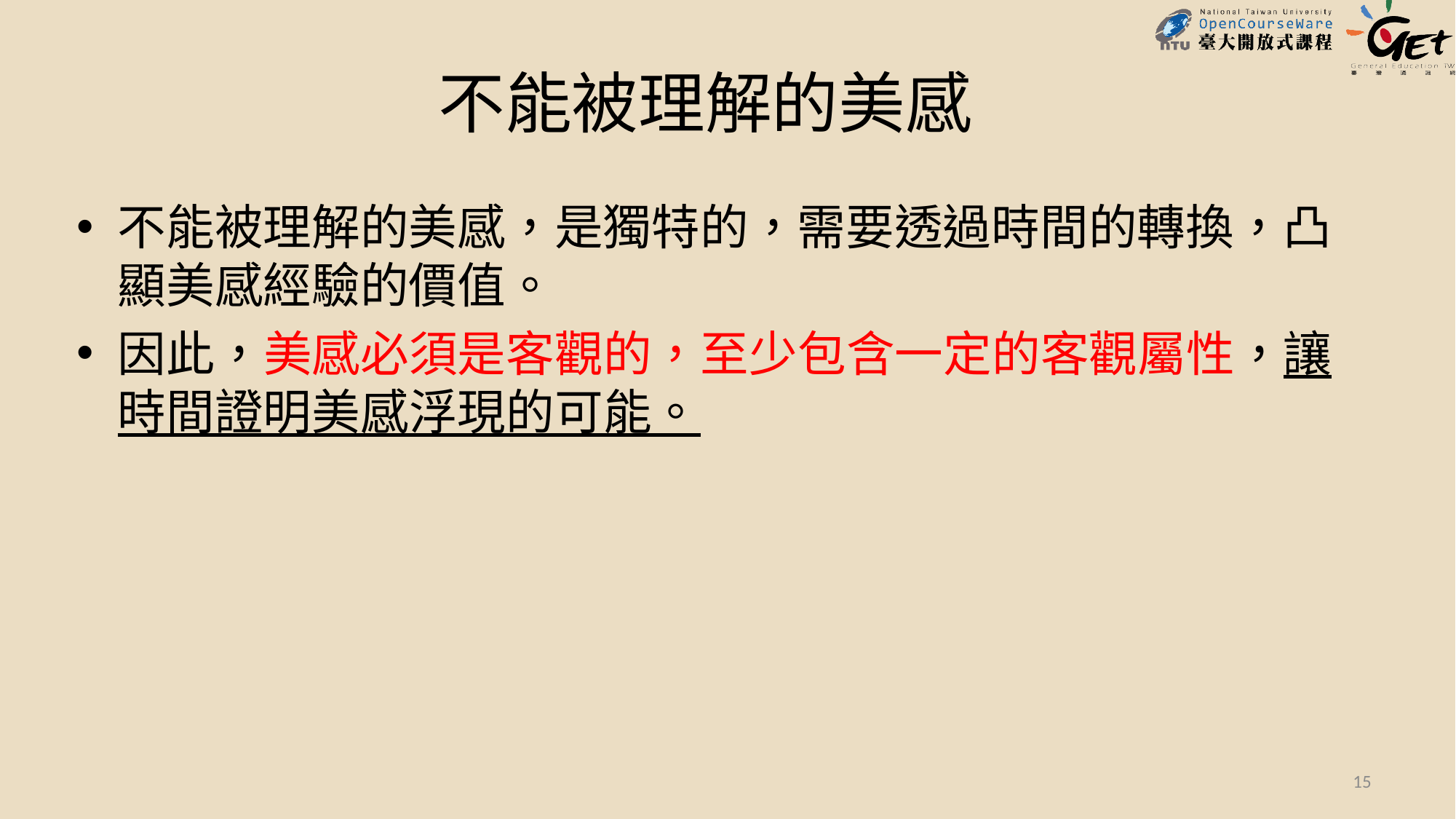

# 不能被理解的美感
不能被理解的美感，是獨特的，需要透過時間的轉換，凸顯美感經驗的價值。
因此，美感必須是客觀的，至少包含一定的客觀屬性，讓時間證明美感浮現的可能。
15